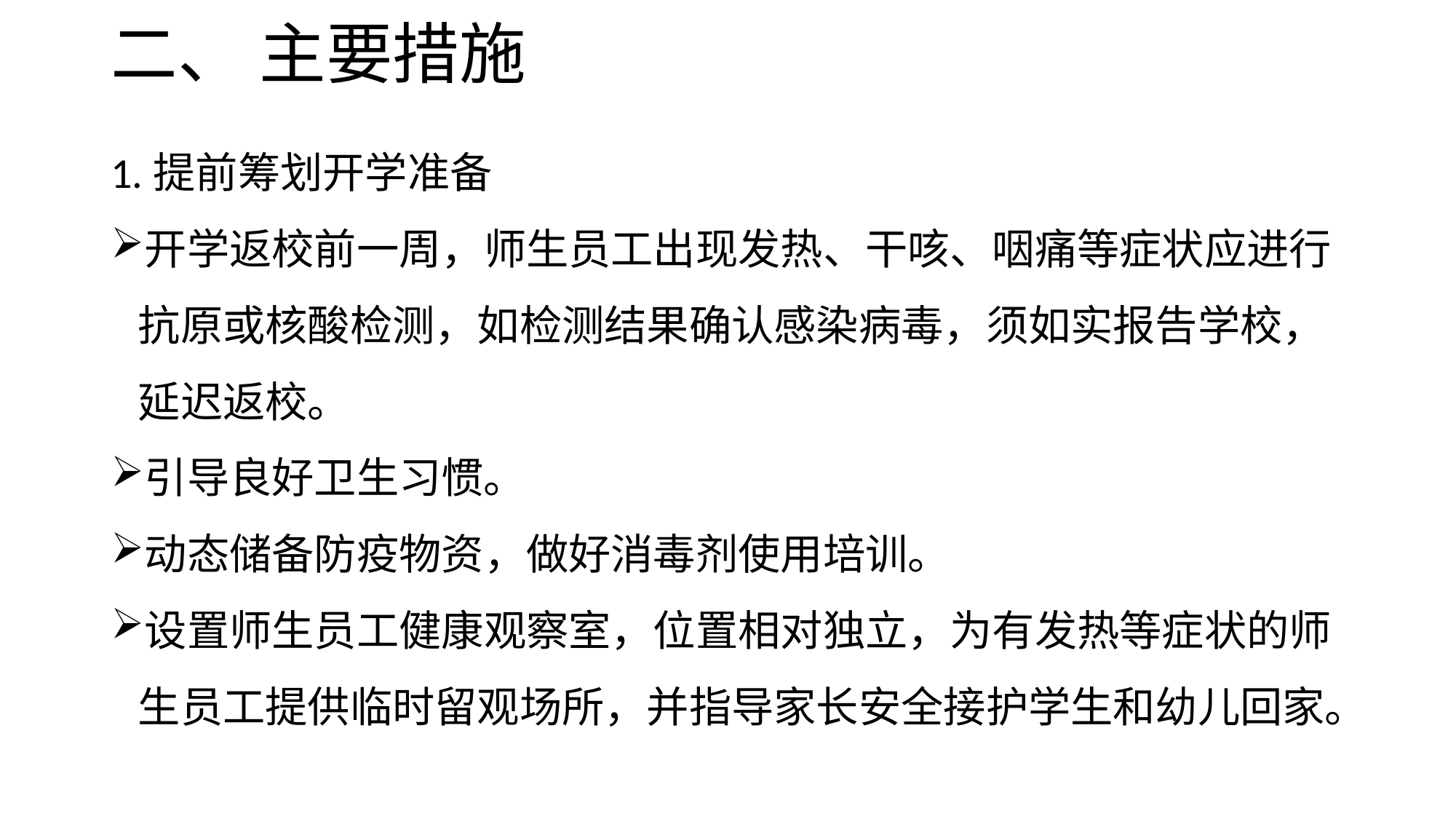

# 二、 主要措施
1.提前筹划开学准备
开学返校前一周，师生员工出现发热、干咳、咽痛等症状应进行抗原或核酸检测，如检测结果确认感染病毒，须如实报告学校，延迟返校。
引导良好卫生习惯。
动态储备防疫物资，做好消毒剂使用培训。
设置师生员工健康观察室，位置相对独立，为有发热等症状的师生员工提供临时留观场所，并指导家长安全接护学生和幼儿回家。